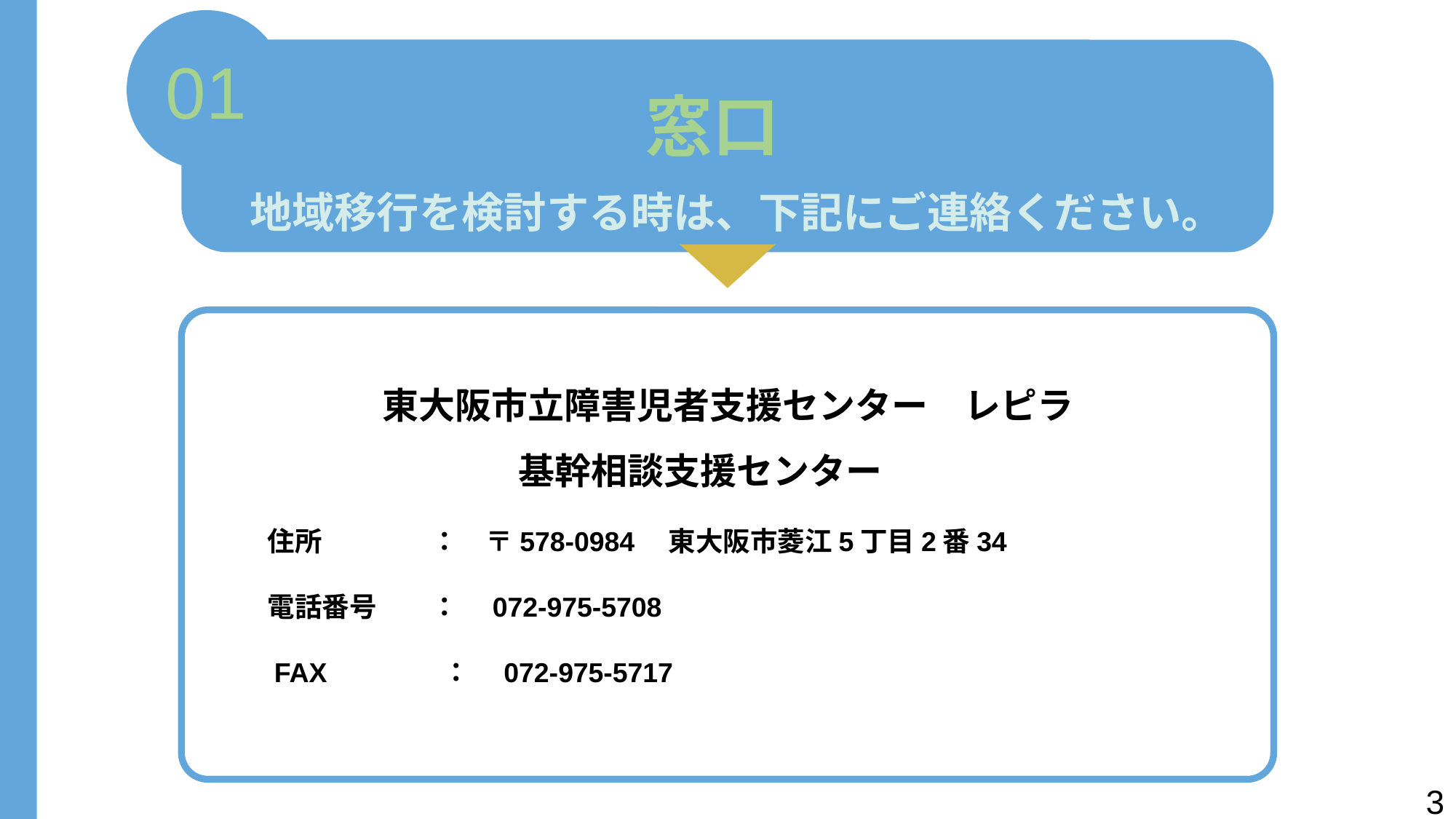

01

窓口
地域移行を検討する時は、下記にご連絡ください。

東大阪市立障害児者支援センター　レピラ
基幹相談支援センター
　　
　　住所　　　　：　〒578-0984　東大阪市菱江5丁目2番34

　　電話番号　　：　072-975-5708

　　FAX　　　　：　072-975-5717